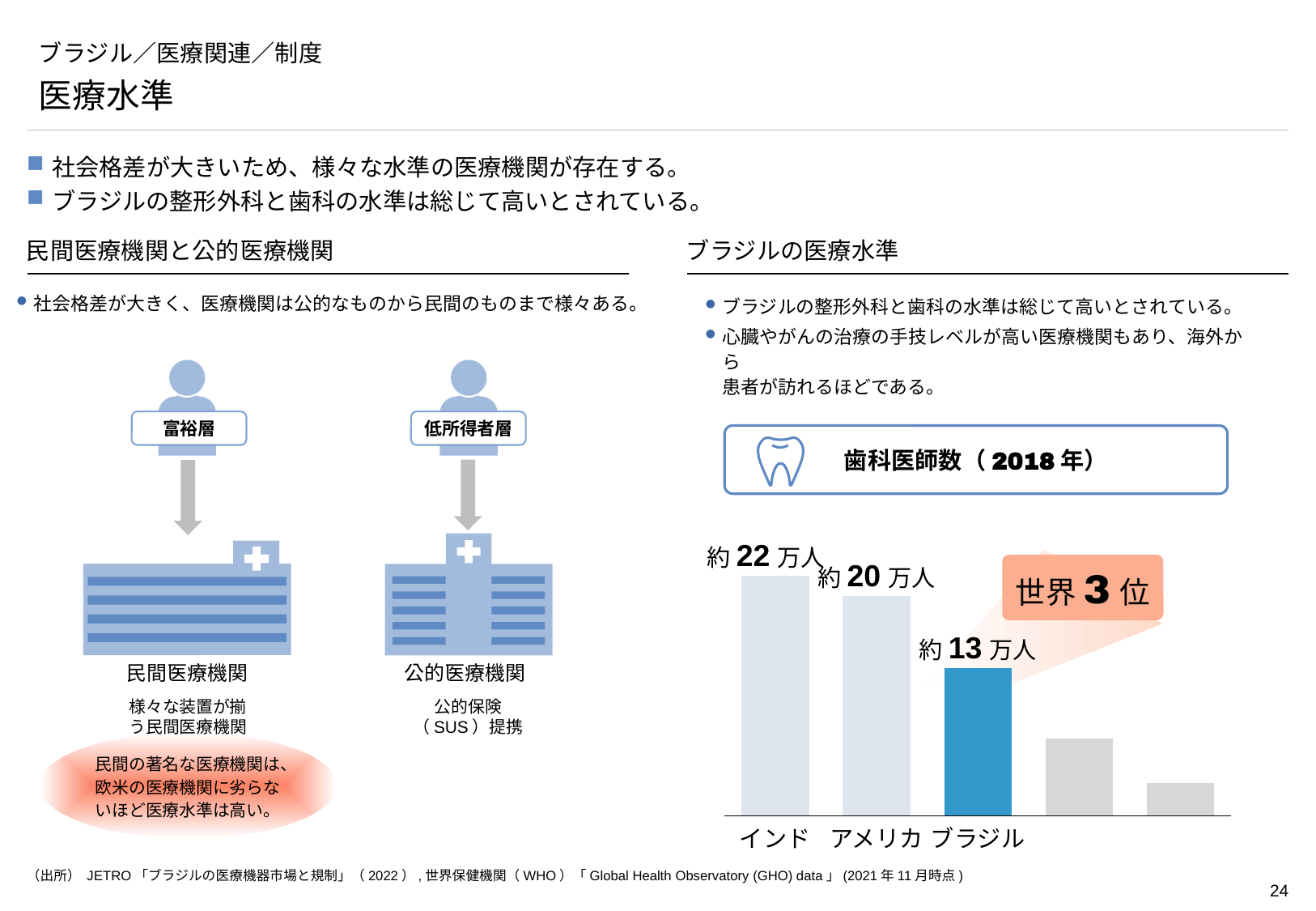

# ブラジル／医療関連／制度
医療水準
社会格差が大きいため、様々な水準の医療機関が存在する。
ブラジルの整形外科と歯科の水準は総じて高いとされている。
民間医療機関と公的医療機関
ブラジルの医療水準
社会格差が大きく、医療機関は公的なものから民間のものまで様々ある。
ブラジルの整形外科と歯科の水準は総じて高いとされている。
心臓やがんの治療の手技レベルが高い医療機関もあり、海外から
患者が訪れるほどである。

富裕層
低所得者層
歯科医師数（2018年）

約22万人

世界3位
約20万人

### Chart

| Category |  |
|---|---|
約13万人
民間医療機関
公的医療機関
様々な装置が揃う民間医療機関
公的保険（SUS）提携
民間の著名な医療機関は、欧米の医療機関に劣らないほど医療水準は高い。
インド
アメリカ
ブラジル
（出所） JETRO「ブラジルの医療機器市場と規制」（2022）,世界保健機関（WHO）「Global Health Observatory (GHO) data」(2021年11月時点)